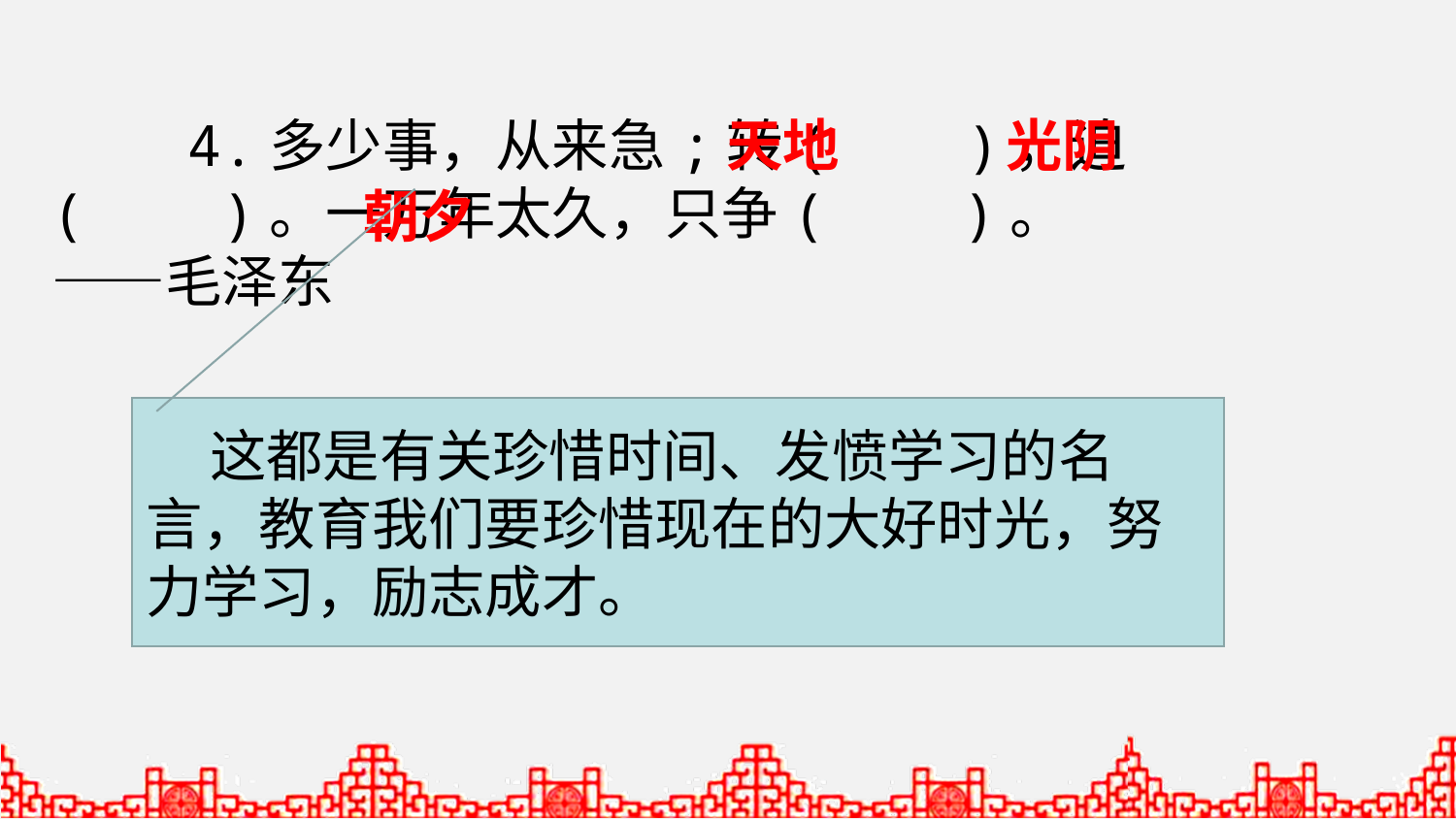

4.多少事，从来急;转(    )，迫(    )。一万年太久，只争(    )。                     ——毛泽东

天地
光阴
朝夕
    这都是有关珍惜时间、发愤学习的名言，教育我们要珍惜现在的大好时光，努力学习，励志成才。